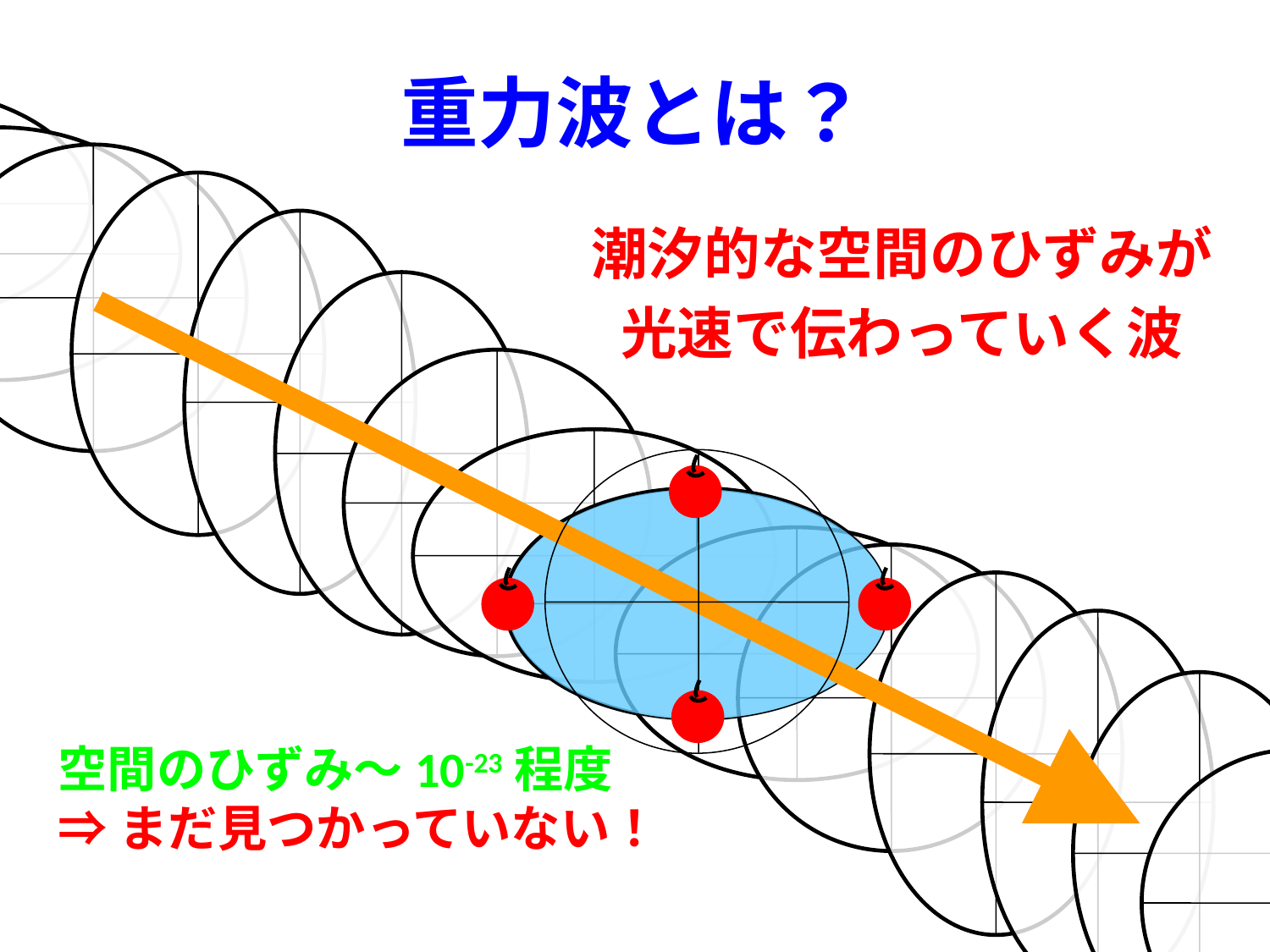

# 重力波とは？
潮汐的な空間のひずみが
光速で伝わっていく波

空間のひずみ～10-23程度
⇒まだ見つかっていない！